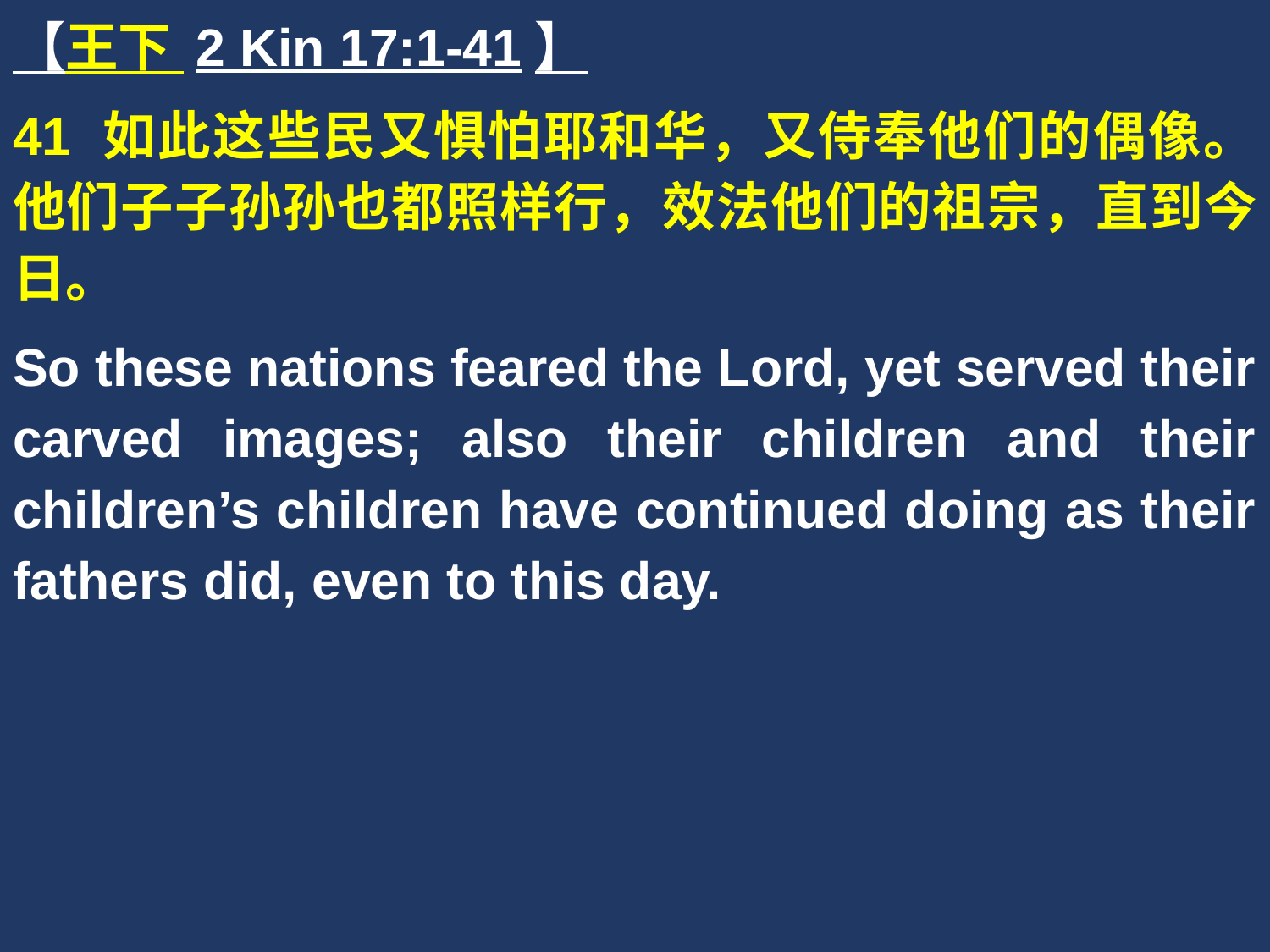

【王下 2 Kin 17:1-41】
41 如此这些民又惧怕耶和华，又侍奉他们的偶像。他们子子孙孙也都照样行，效法他们的祖宗，直到今日。
So these nations feared the Lord, yet served their carved images; also their children and their children’s children have continued doing as their fathers did, even to this day.